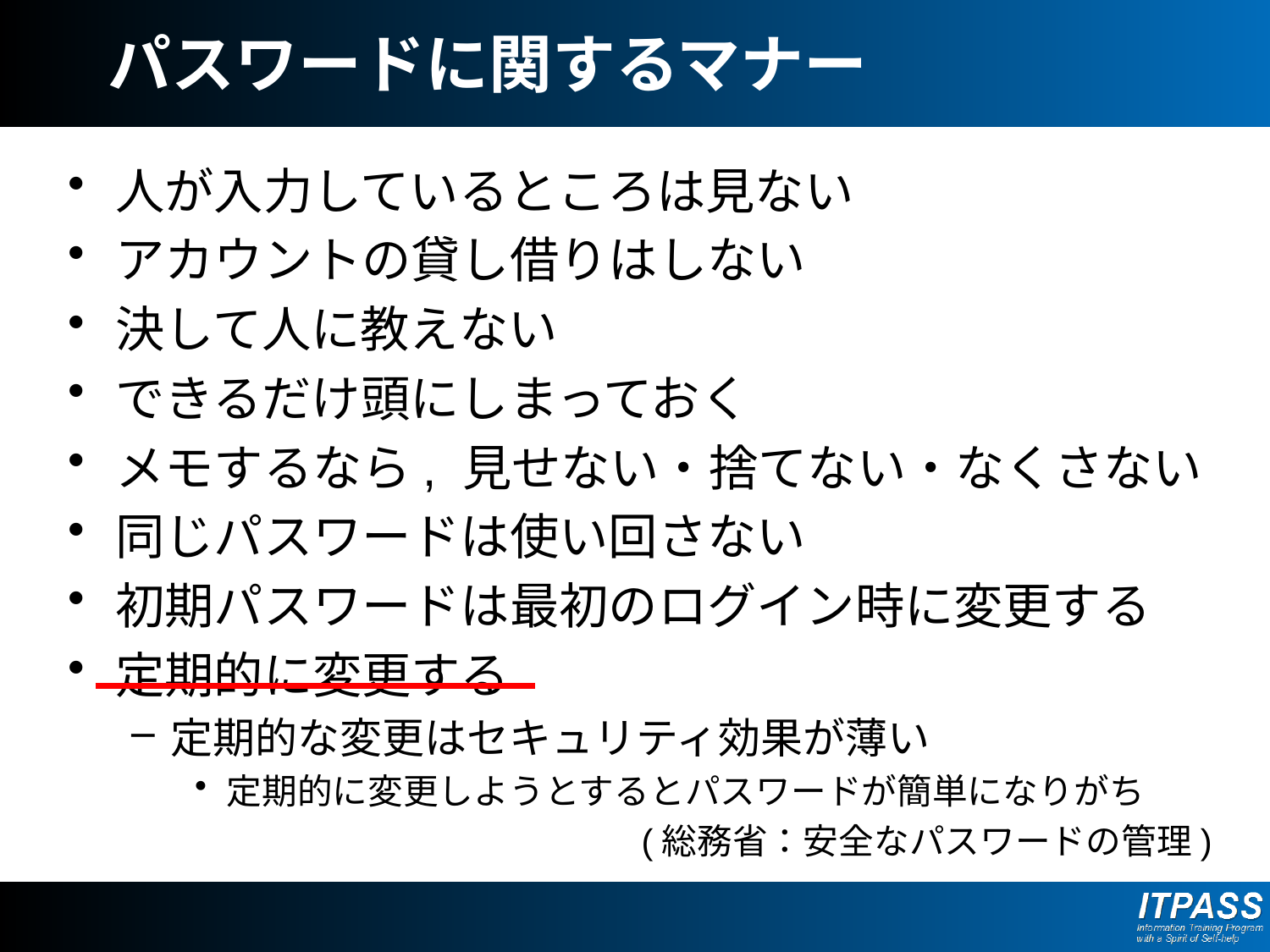

# パスワードに関するマナー
人が入力しているところは見ない
アカウントの貸し借りはしない
決して人に教えない
できるだけ頭にしまっておく
メモするなら, 見せない・捨てない・なくさない
同じパスワードは使い回さない
初期パスワードは最初のログイン時に変更する
定期的に変更する
定期的な変更はセキュリティ効果が薄い
定期的に変更しようとするとパスワードが簡単になりがち
(総務省：安全なパスワードの管理)